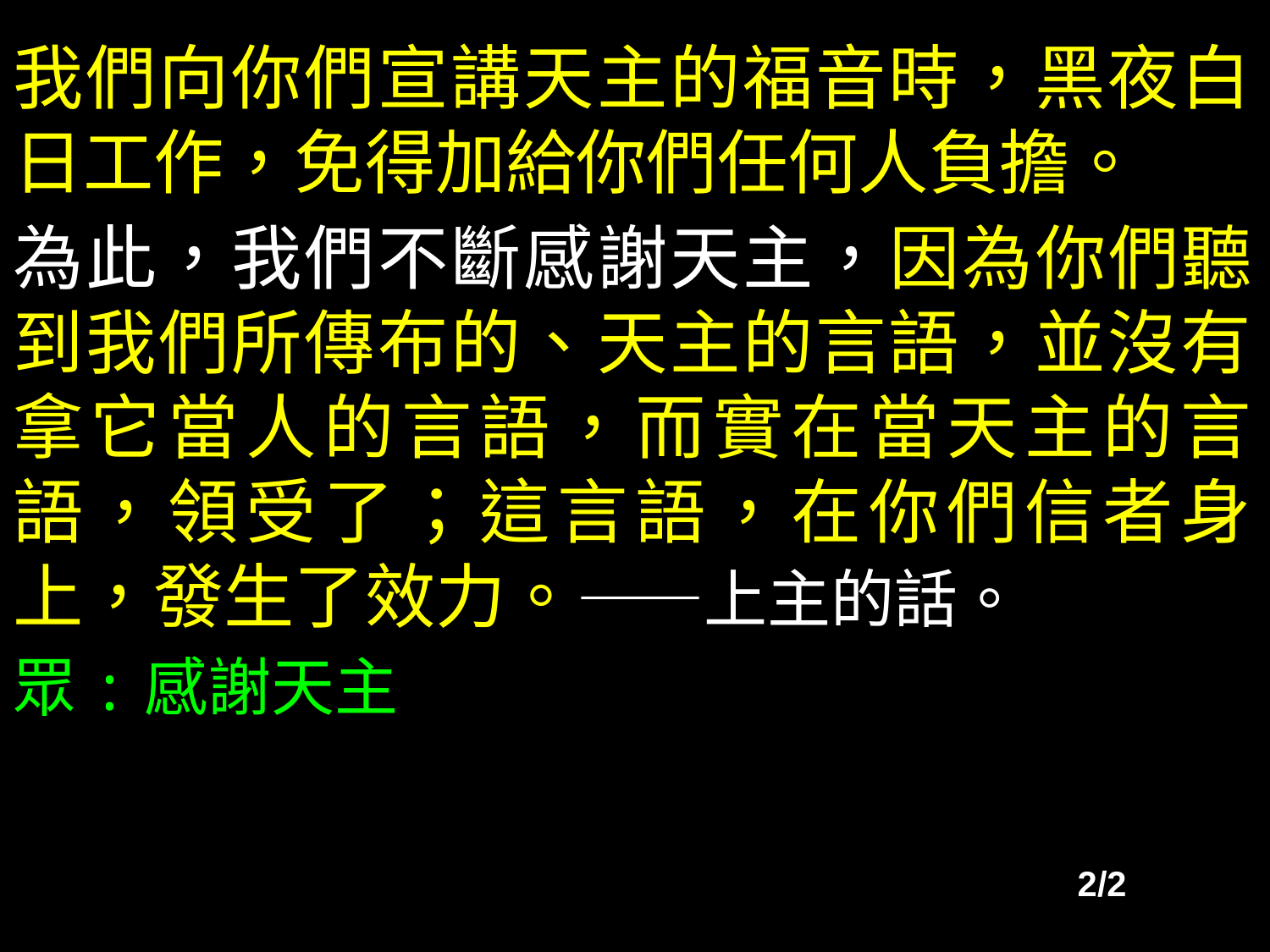

我們向你們宣講天主的福音時，黑夜白日工作，免得加給你們任何人負擔。
為此，我們不斷感謝天主，因為你們聽到我們所傳布的、天主的言語，並沒有拿它當人的言語，而實在當天主的言語，領受了；這言語，在你們信者身上，發生了效力。——上主的話。
眾:感謝天主

2/2